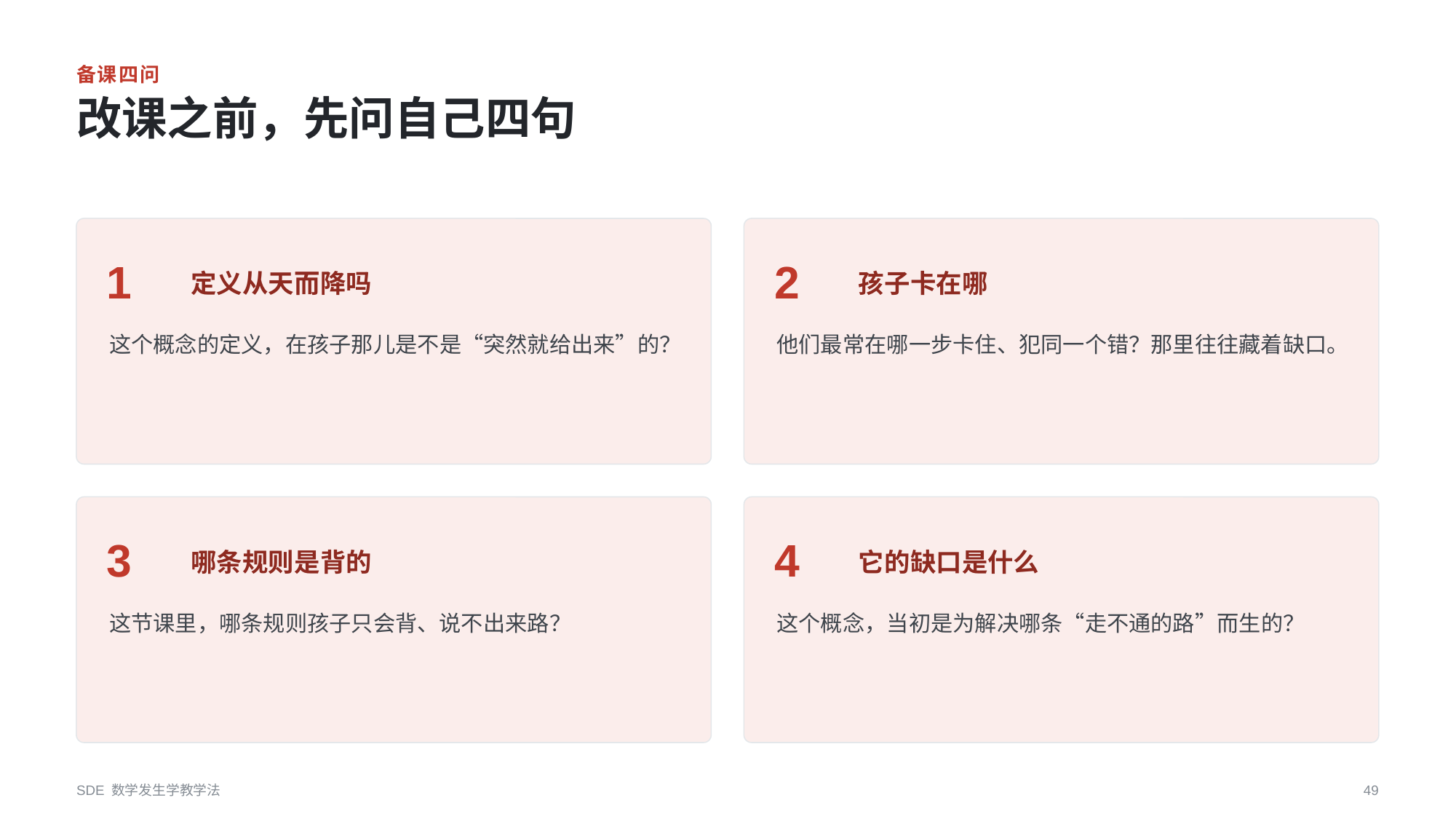

备课四问
改课之前，先问自己四句

1
2
定义从天而降吗
孩子卡在哪
这个概念的定义，在孩子那儿是不是“突然就给出来”的？
他们最常在哪一步卡住、犯同一个错？那里往往藏着缺口。

3
4
哪条规则是背的
它的缺口是什么
这节课里，哪条规则孩子只会背、说不出来路？
这个概念，当初是为解决哪条“走不通的路”而生的？
SDE 数学发生学教学法
49